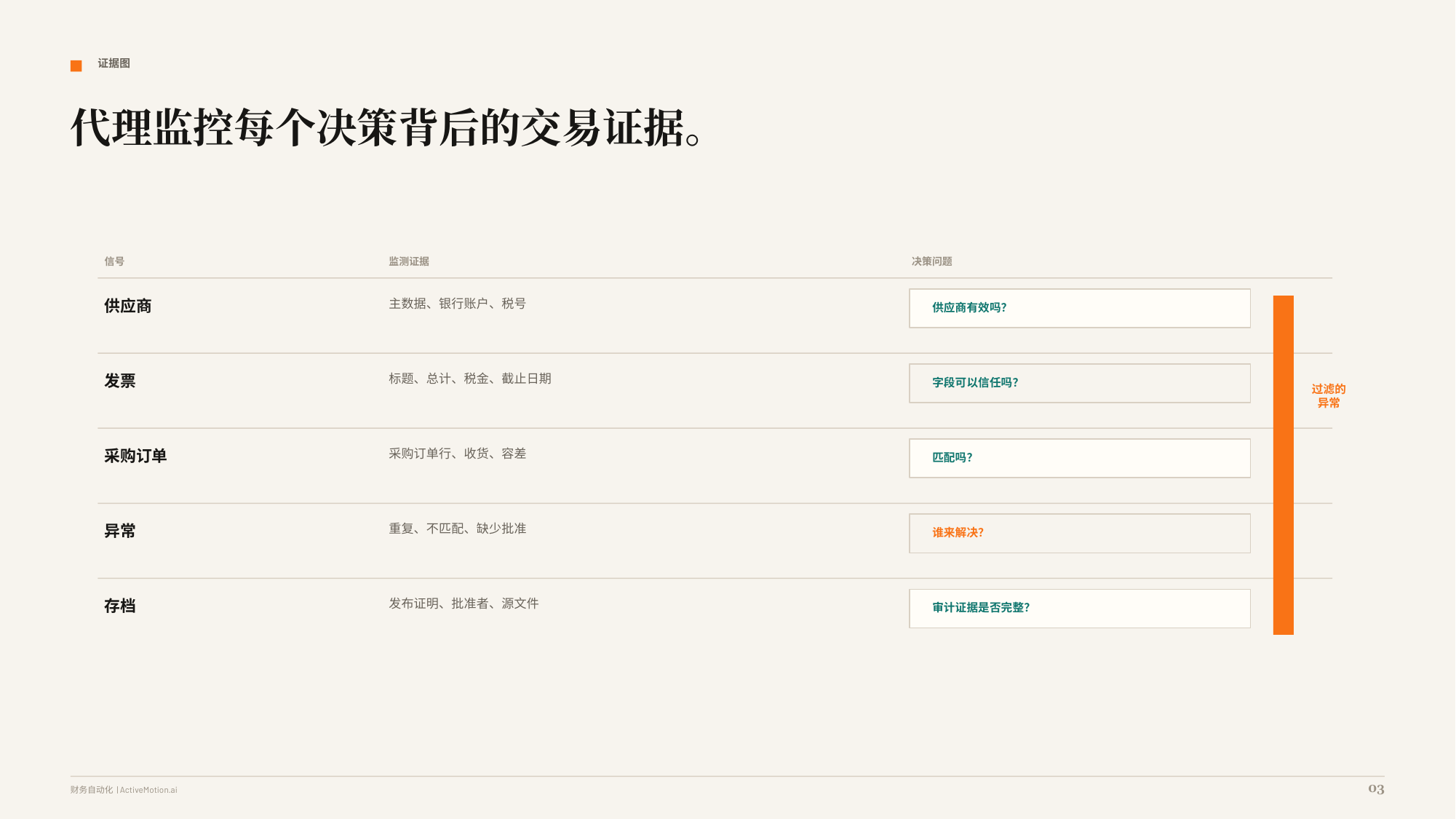

证据图

代理监控每个决策背后的交易证据。
信号
监测证据
决策问题

供应商
主数据、银行账户、税号

供应商有效吗？

发票
标题、总计、税金、截止日期
字段可以信任吗？
过滤的异常

采购订单
采购订单行、收货、容差
匹配吗？

异常
重复、不匹配、缺少批准
谁来解决？

存档
发布证明、批准者、源文件
审计证据是否完整？

03
财务自动化 | ActiveMotion.ai